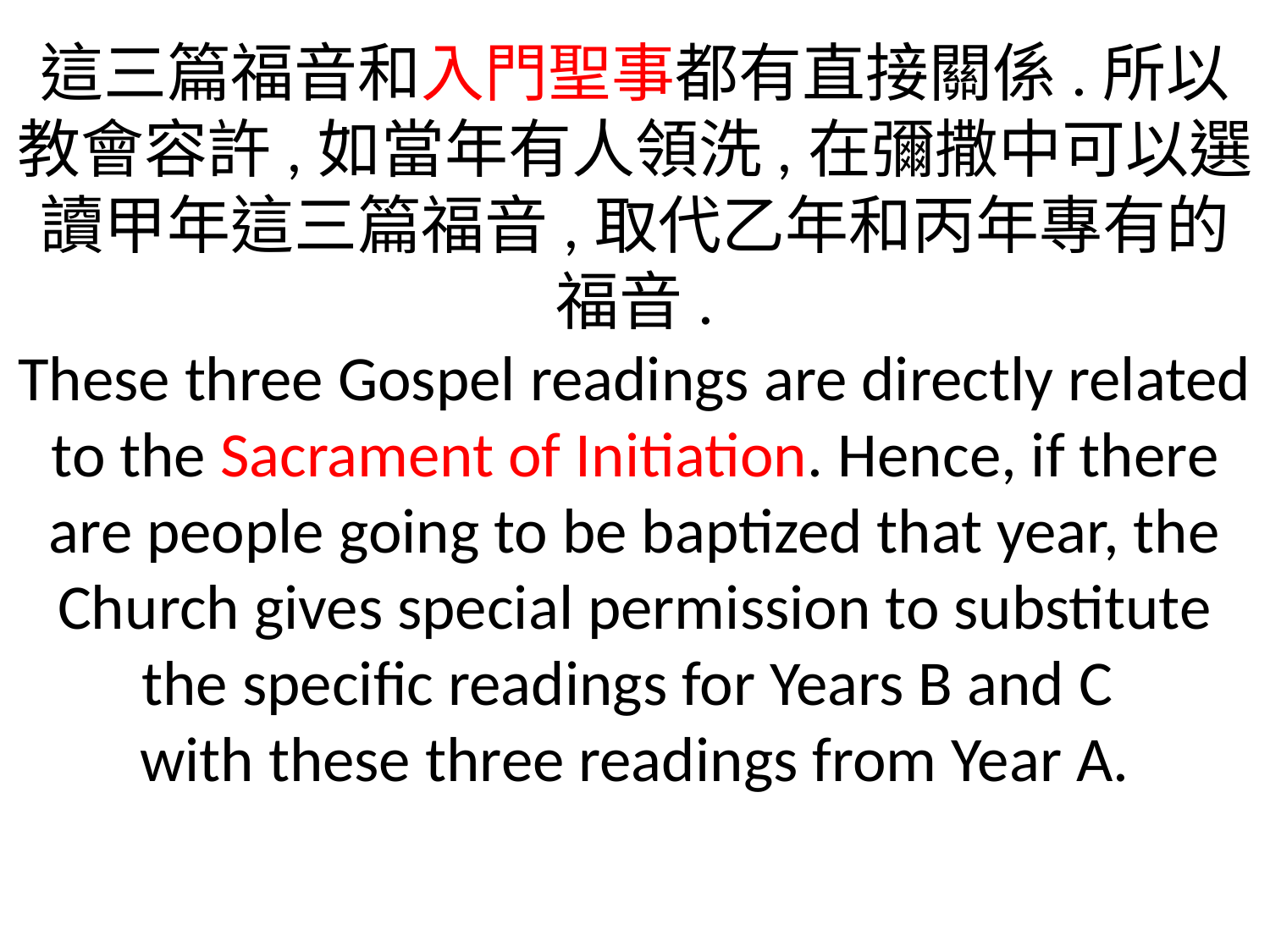

這三篇福音和入門聖事都有直接關係.所以教會容許,如當年有人領洗,在彌撒中可以選讀甲年這三篇福音,取代乙年和丙年專有的福音.
These three Gospel readings are directly related to the Sacrament of Initiation. Hence, if there are people going to be baptized that year, the Church gives special permission to substitute the specific readings for Years B and C
with these three readings from Year A.